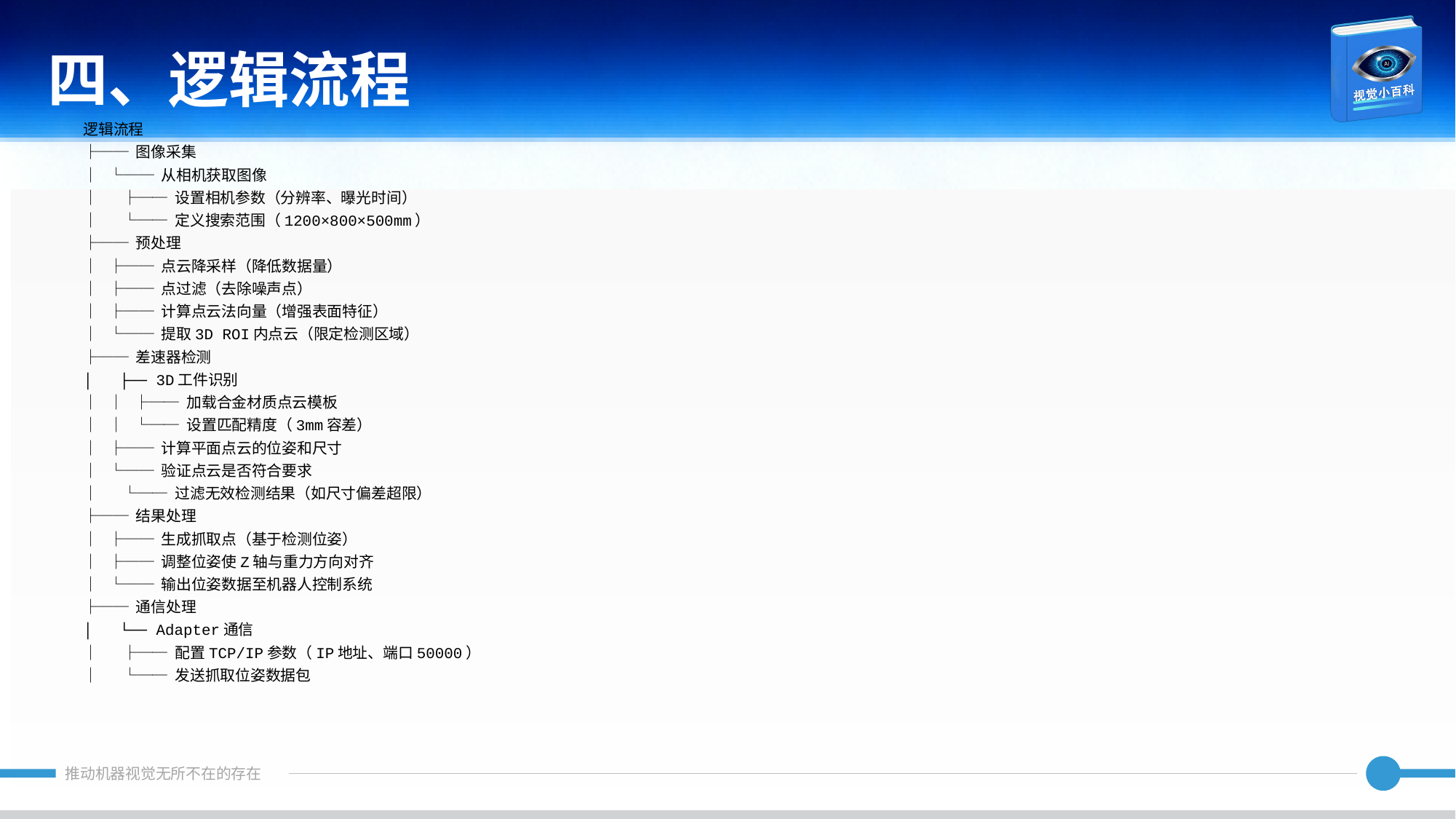

四、逻辑流程

逻辑流程
├── 图像采集
│   └── 从相机获取图像
│       ├── 设置相机参数（分辨率、曝光时间）
│       └── 定义搜索范围（1200×800×500mm）
├── 预处理
│   ├── 点云降采样（降低数据量）
│   ├── 点过滤（去除噪声点）
│   ├── 计算点云法向量（增强表面特征）
│   └── 提取3D ROI内点云（限定检测区域）
├── 差速器检测
│   ├── 3D工件识别
│   │   ├── 加载合金材质点云模板
│   │   └── 设置匹配精度（3mm容差）
│   ├── 计算平面点云的位姿和尺寸
│   └── 验证点云是否符合要求
│       └── 过滤无效检测结果（如尺寸偏差超限）
├── 结果处理
│   ├── 生成抓取点（基于检测位姿）
│   ├── 调整位姿使Z轴与重力方向对齐
│   └── 输出位姿数据至机器人控制系统
├── 通信处理
│   └── Adapter通信
│       ├── 配置TCP/IP参数（IP地址、端口50000）
│       └── 发送抓取位姿数据包
9